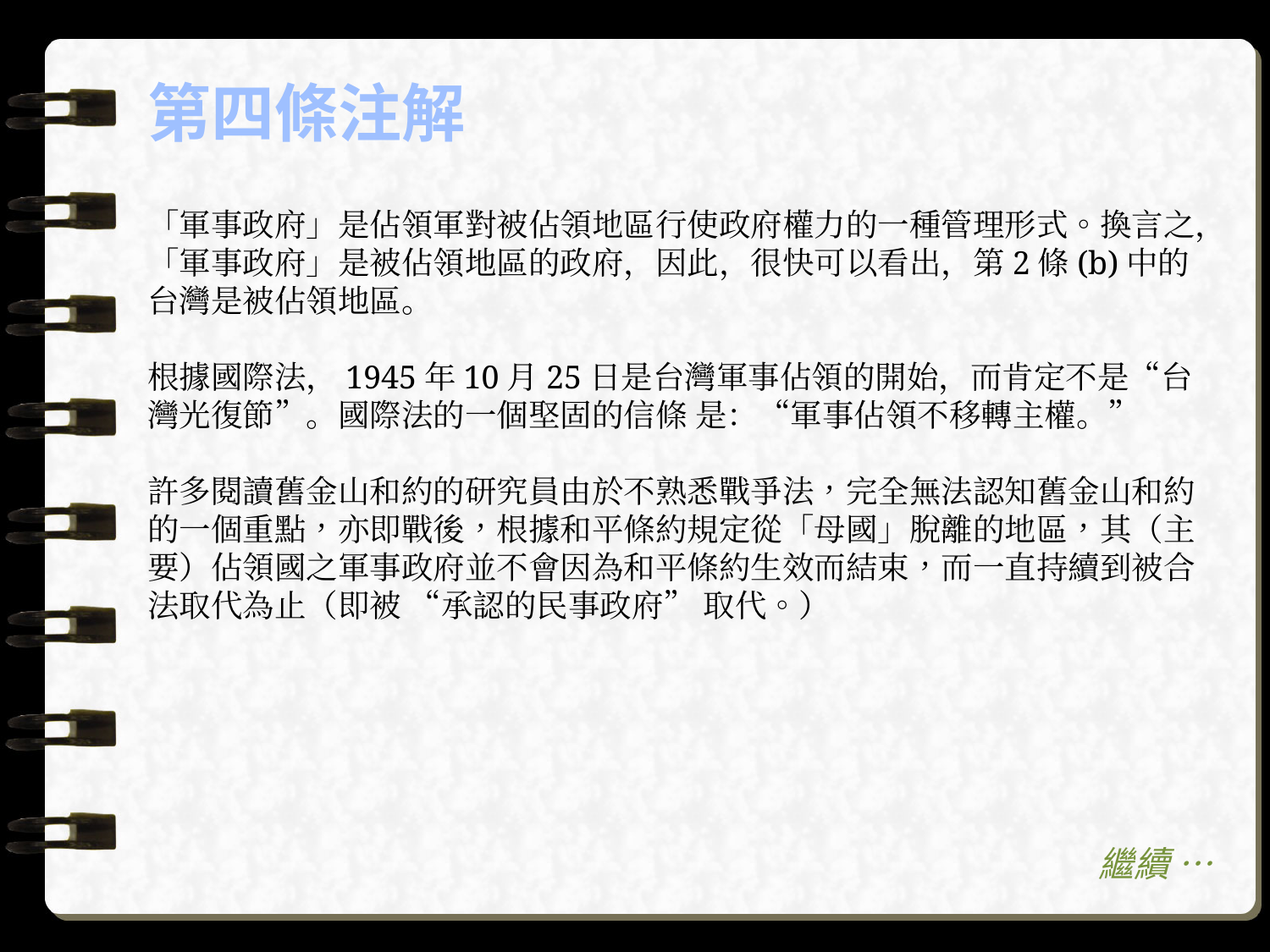

# 第四條注解
「軍事政府」是佔領軍對被佔領地區行使政府權力的一種管理形式。換言之，「軍事政府」是被佔領地區的政府，因此，很快可以看出，第2條(b)中的台灣是被佔領地區。
根據國際法，1945年10月25日是台灣軍事佔領的開始，而肯定不是“台灣光復節”。國際法的一個埾固的信條 是：“軍事佔領不移轉主權。”
許多閱讀舊金山和約的研究員由於不熟悉戰爭法，完全無法認知舊金山和約的一個重點，亦即戰後，根據和平條約規定從「母國」脫離的地區，其（主要）佔領國之軍事政府並不會因為和平條約生效而結束，而一直持續到被合法取代為止（即被 “承認的民事政府” 取代。）

繼續 …